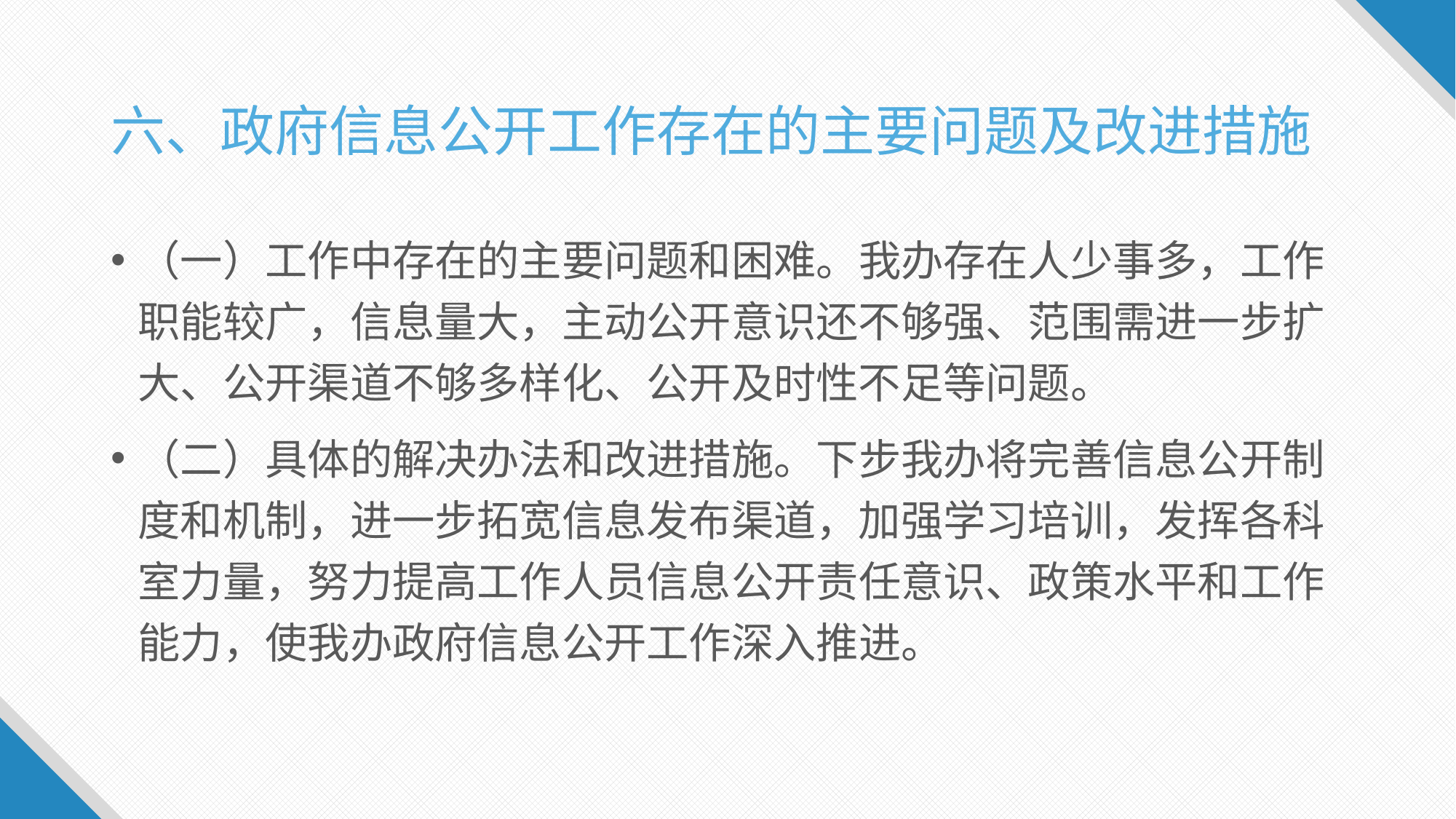

# 六、政府信息公开工作存在的主要问题及改进措施
（一）工作中存在的主要问题和困难。我办存在人少事多，工作职能较广，信息量大，主动公开意识还不够强、范围需进一步扩大、公开渠道不够多样化、公开及时性不足等问题。
（二）具体的解决办法和改进措施。下步我办将完善信息公开制度和机制，进一步拓宽信息发布渠道，加强学习培训，发挥各科室力量，努力提高工作人员信息公开责任意识、政策水平和工作能力，使我办政府信息公开工作深入推进。